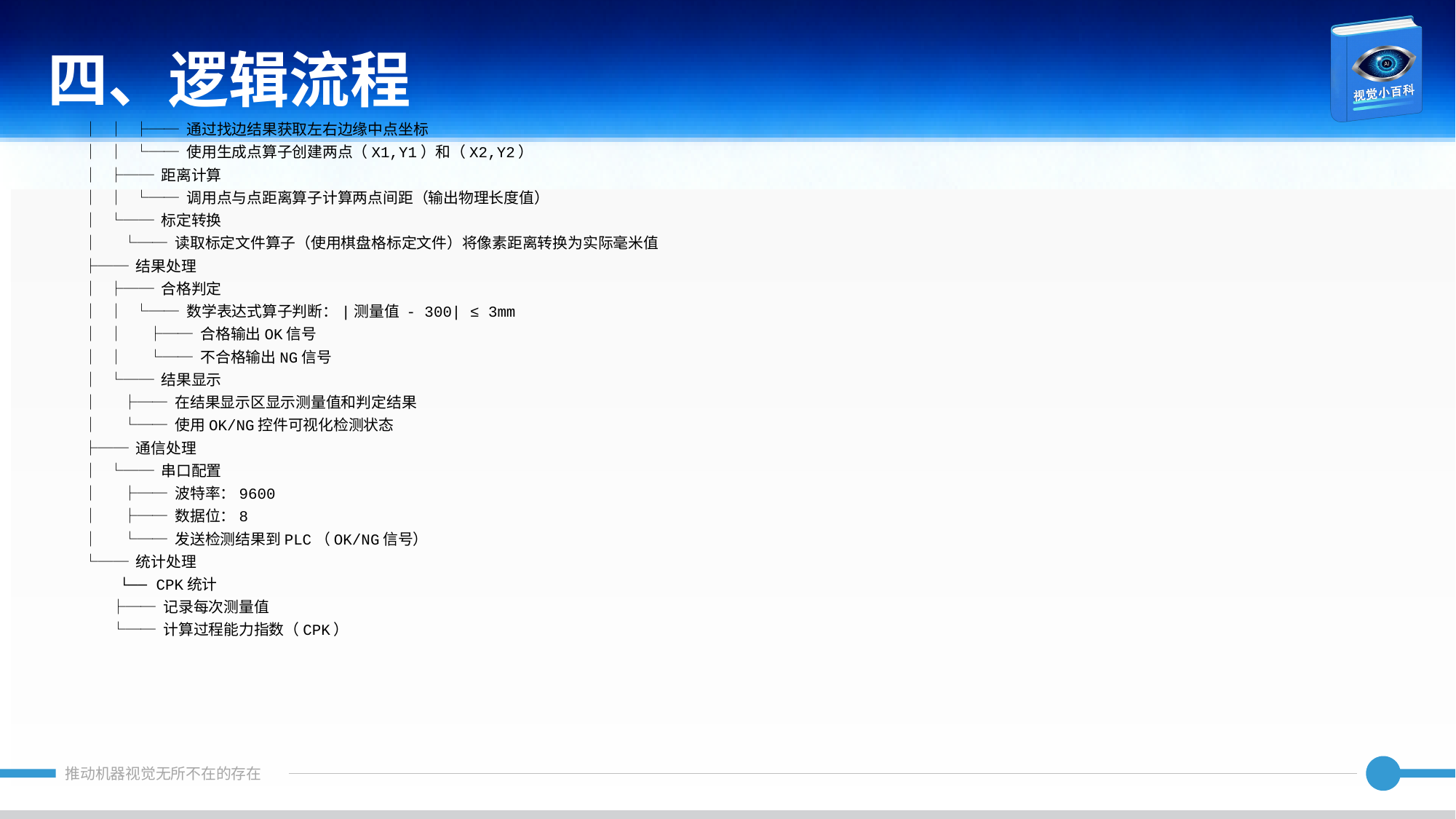

四、逻辑流程

│   │   ├── 通过找边结果获取左右边缘中点坐标
│   │   └── 使用生成点算子创建两点（X1,Y1）和（X2,Y2）
│   ├── 距离计算
│   │   └── 调用点与点距离算子计算两点间距（输出物理长度值）
│   └── 标定转换
│       └── 读取标定文件算子（使用棋盘格标定文件）将像素距离转换为实际毫米值
├── 结果处理
│   ├── 合格判定
│   │   └── 数学表达式算子判断：|测量值 - 300| ≤ 3mm
│   │       ├── 合格输出OK信号
│   │       └── 不合格输出NG信号
│   └── 结果显示
│       ├── 在结果显示区显示测量值和判定结果
│       └── 使用OK/NG控件可视化检测状态
├── 通信处理
│   └── 串口配置
│       ├── 波特率：9600
│       ├── 数据位：8
│       └── 发送检测结果到PLC（OK/NG信号）
└── 统计处理
    └── CPK统计
        ├── 记录每次测量值
        └── 计算过程能力指数（CPK）
9